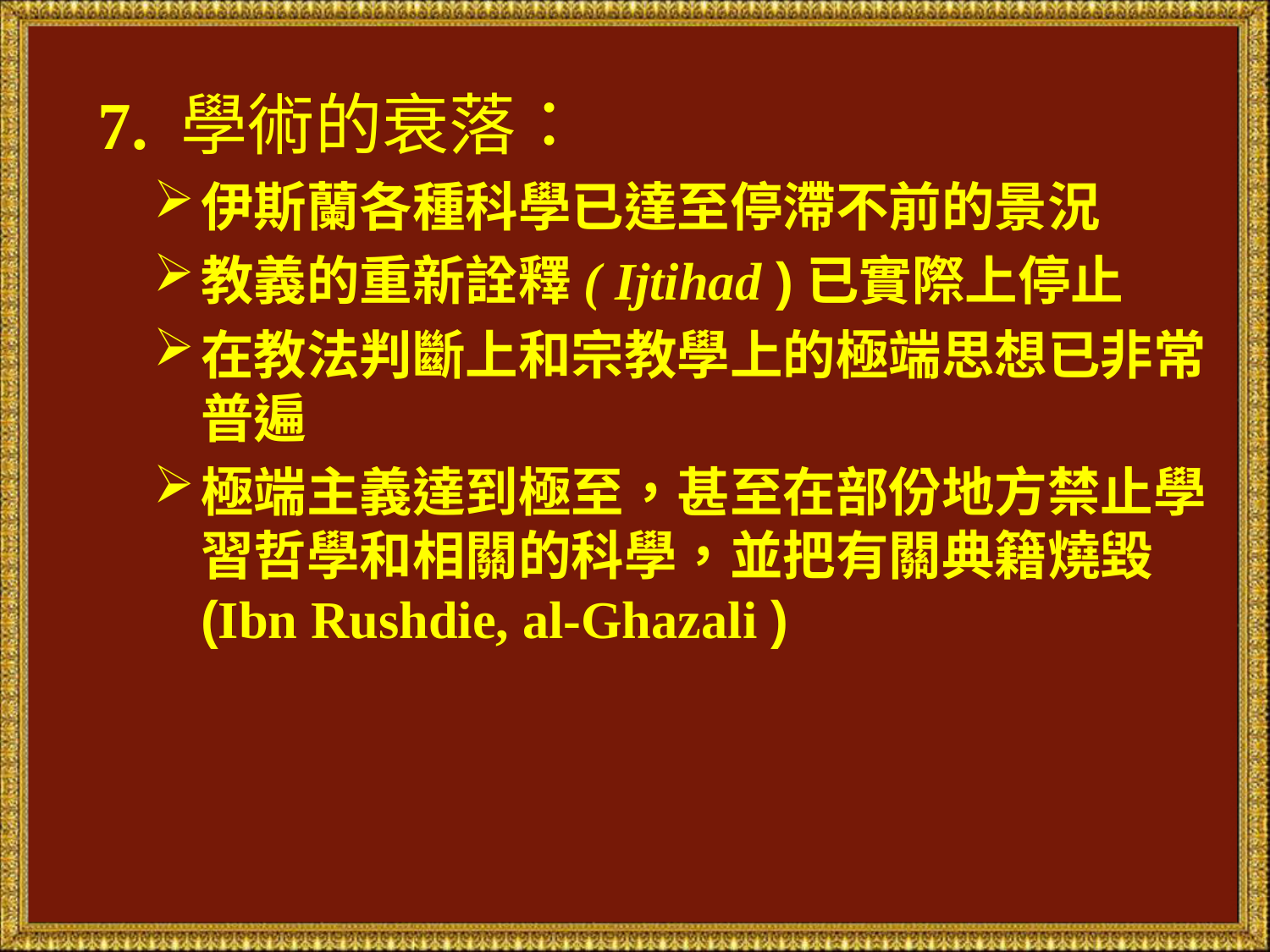

7. 學術的衰落：
伊斯蘭各種科學已達至停滯不前的景況
教義的重新詮釋( Ijtihad )已實際上停止
在教法判斷上和宗教學上的極端思想已非常普遍
極端主義達到極至，甚至在部份地方禁止學習哲學和相關的科學，並把有關典籍燒毀 (Ibn Rushdie, al-Ghazali )